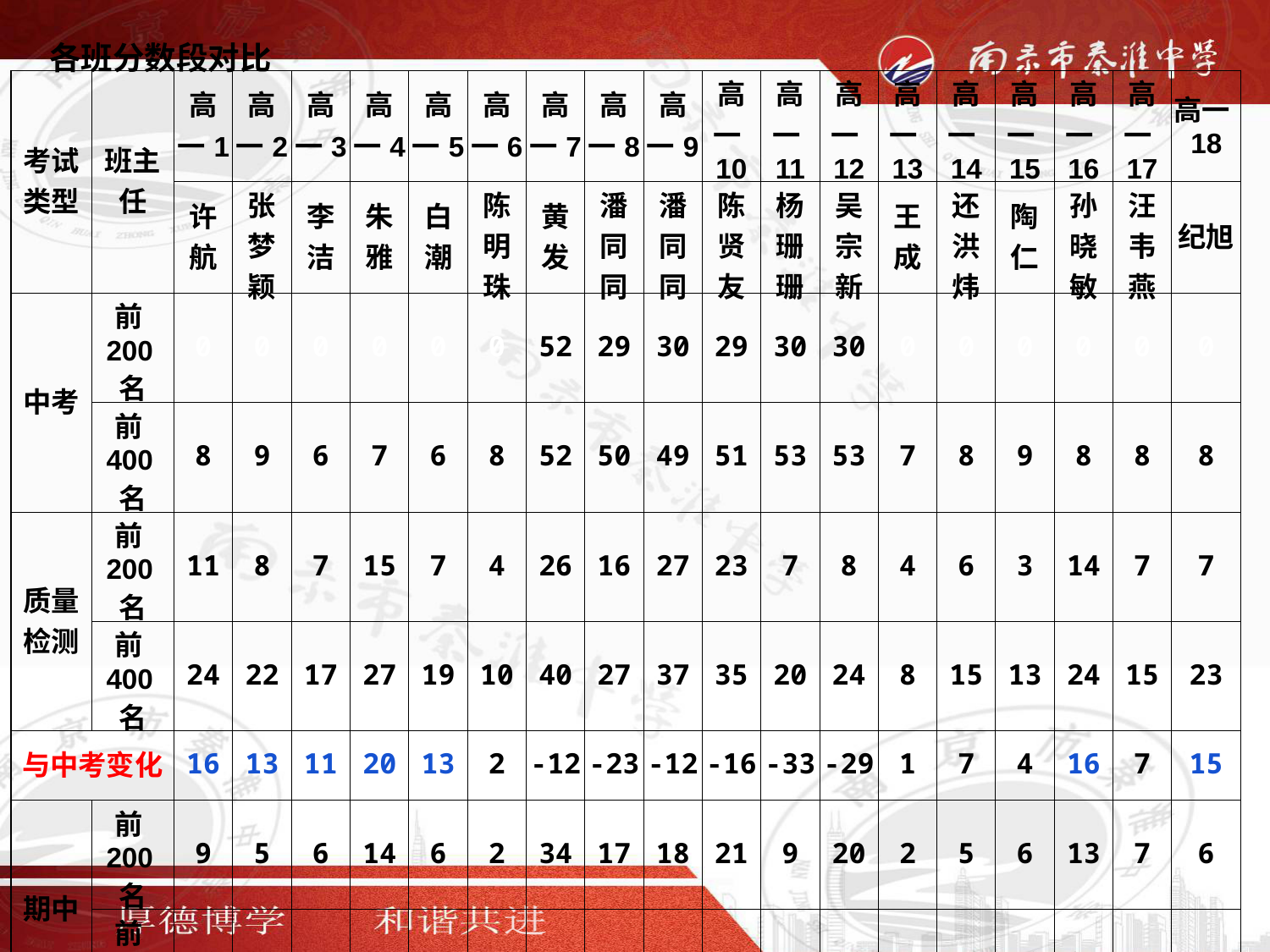

各班分数段对比
| 考试类型 | 班主任 | 高一1 | 高一2 | 高一3 | 高一4 | 高一5 | 高一6 | 高一7 | 高一8 | 高一9 | 高一10 | 高一11 | 高一12 | 高一13 | 高一14 | 高一15 | 高一16 | 高一17 | 高一18 |
| --- | --- | --- | --- | --- | --- | --- | --- | --- | --- | --- | --- | --- | --- | --- | --- | --- | --- | --- | --- |
|  |  | 许航 | 张梦颖 | 李洁 | 朱雅 | 白潮 | 陈明珠 | 黄发 | 潘同同 | 潘同同 | 陈贤友 | 杨珊珊 | 吴宗新 | 王成 | 还洪炜 | 陶仁 | 孙晓敏 | 汪韦燕 | 纪旭 |
| 中考 | 前200名 | 0 | 0 | 0 | 0 | 0 | 0 | 52 | 29 | 30 | 29 | 30 | 30 | 0 | 0 | 0 | 0 | 0 | 0 |
|  | 前400名 | 8 | 9 | 6 | 7 | 6 | 8 | 52 | 50 | 49 | 51 | 53 | 53 | 7 | 8 | 9 | 8 | 8 | 8 |
| 质量检测 | 前200名 | 11 | 8 | 7 | 15 | 7 | 4 | 26 | 16 | 27 | 23 | 7 | 8 | 4 | 6 | 3 | 14 | 7 | 7 |
|  | 前400名 | 24 | 22 | 17 | 27 | 19 | 10 | 40 | 27 | 37 | 35 | 20 | 24 | 8 | 15 | 13 | 24 | 15 | 23 |
| 与中考变化 |  | 16 | 13 | 11 | 20 | 13 | 2 | -12 | -23 | -12 | -16 | -33 | -29 | 1 | 7 | 4 | 16 | 7 | 15 |
| 期中 | 前200名 | 9 | 5 | 6 | 14 | 6 | 2 | 34 | 17 | 18 | 21 | 9 | 20 | 2 | 5 | 6 | 13 | 7 | 6 |
|  | 前400名 | 20 | 20 | 15 | 23 | 16 | 10 | 46 | 33 | 37 | 33 | 17 | 33 | 6 | 13 | 18 | 24 | 16 | 20 |
| 与中考变化 |  | 12 | 11 | 9 | 16 | 10 | 2 | -6 | -17 | -12 | -18 | -36 | -20 | -1 | 5 | 9 | 16 | 8 | 12 |